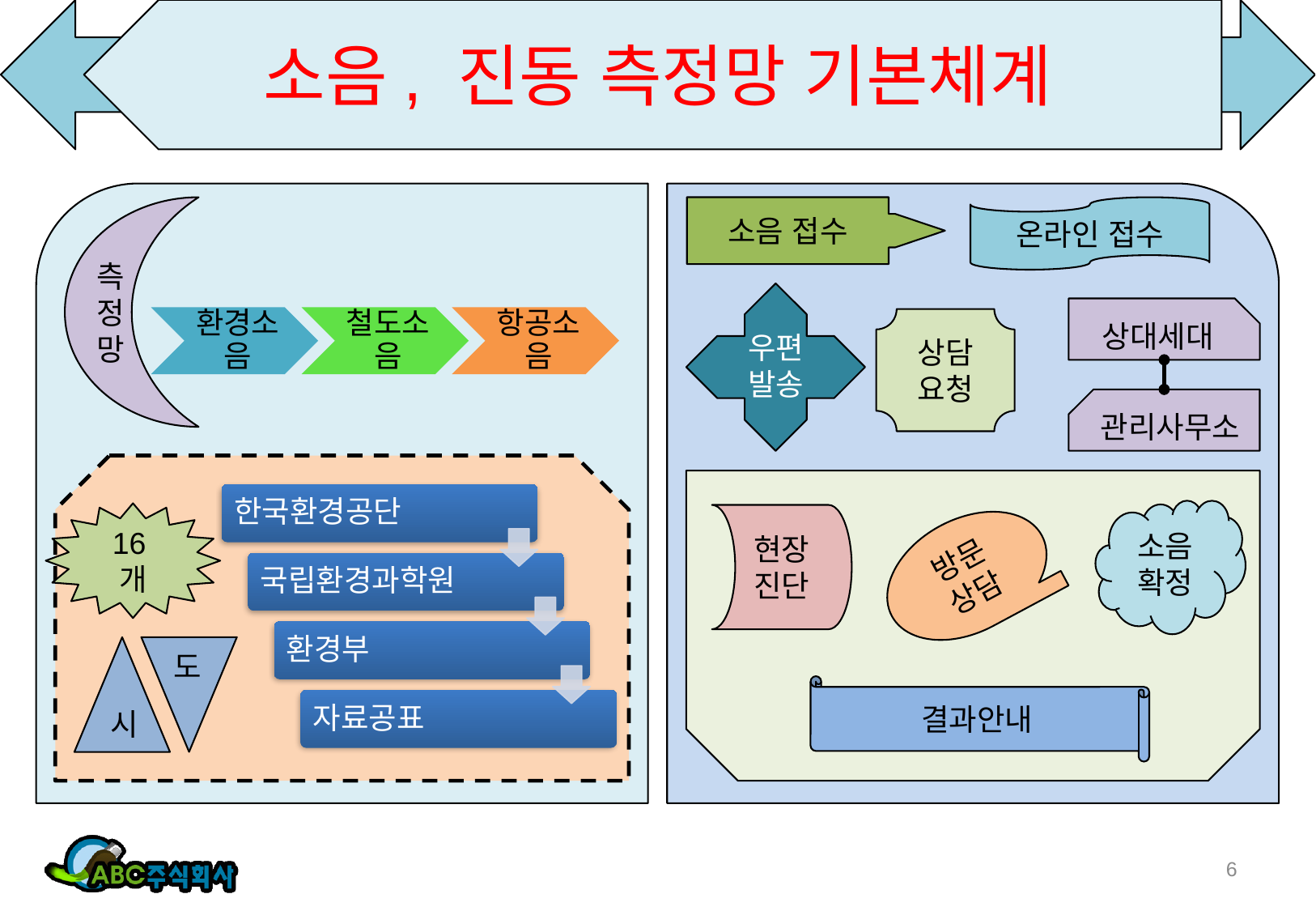

# 소음, 진동 측정망 기본체계
환경소음
철도소음
항공소음

측정망

한국환경공단
국립환경과학원
환경부
자료공표

16개
시

도

소음 접수
온라인 접수

상대세대
상담
요청
우편
발송
관리사무소

소음
확정
현장진단
방문
상담
결과안내
6